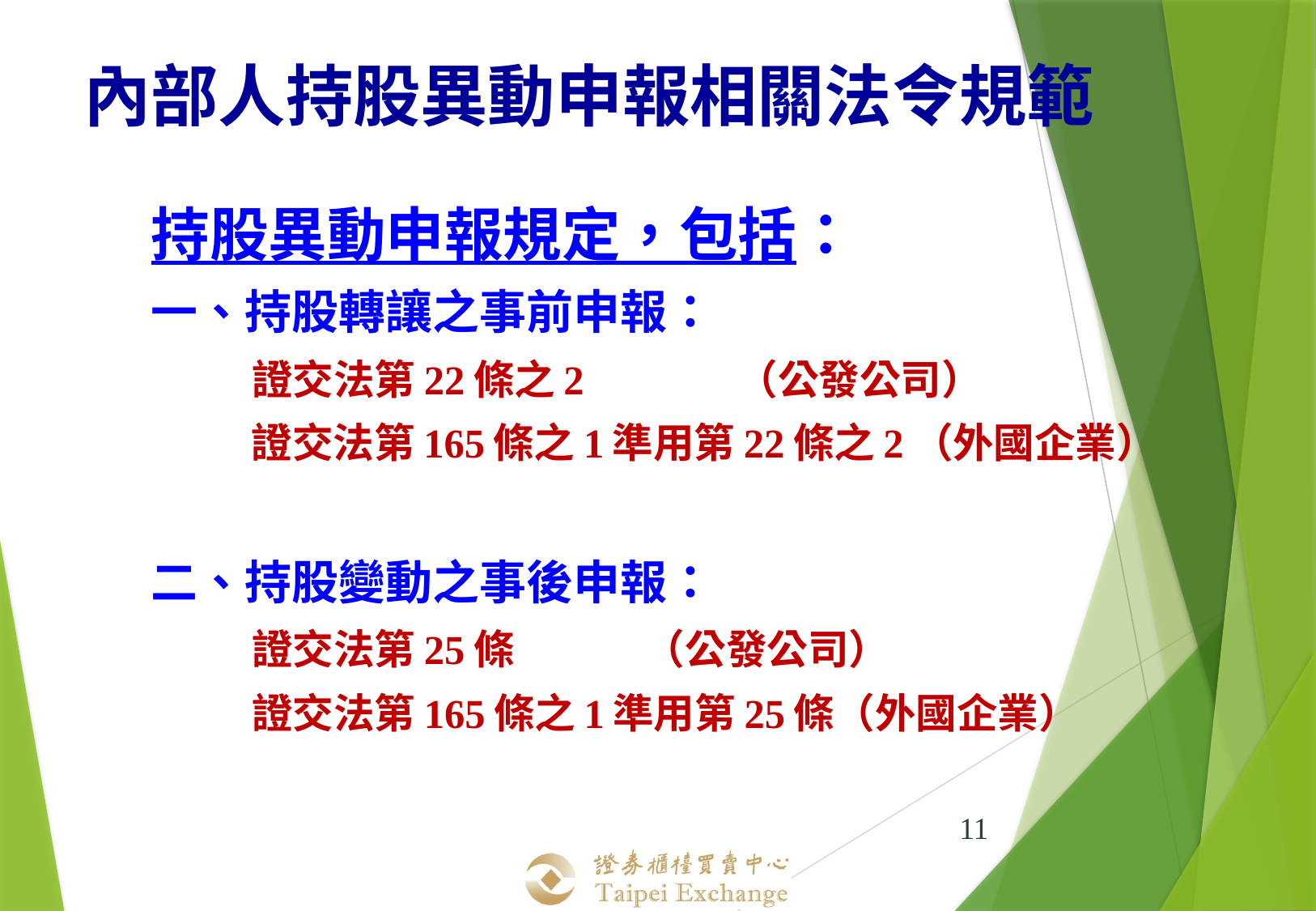

內部人持股異動申報相關法令規範
持股異動申報規定，包括：
一、持股轉讓之事前申報：
證交法第22條之2              （公發公司）
證交法第165條之1準用第22條之2（外國企業）

二、持股變動之事後申報：
證交法第25條              （公發公司）
證交法第165條之1準用第25條（外國企業）

11